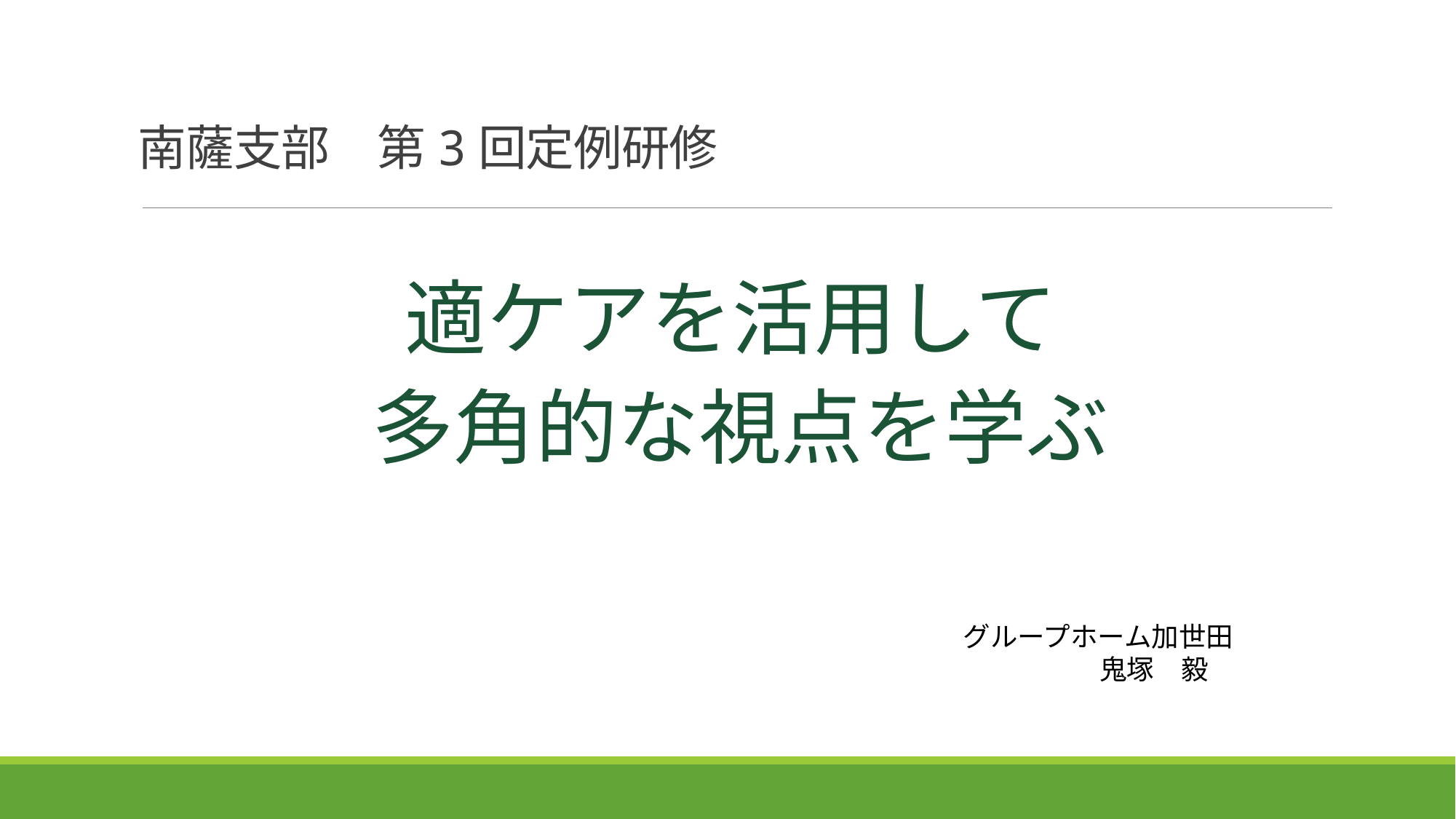

# 南薩支部　第3回定例研修
適ケアを活用して
多角的な視点を学ぶ
グループホーム加世田
　　　　　鬼塚　毅